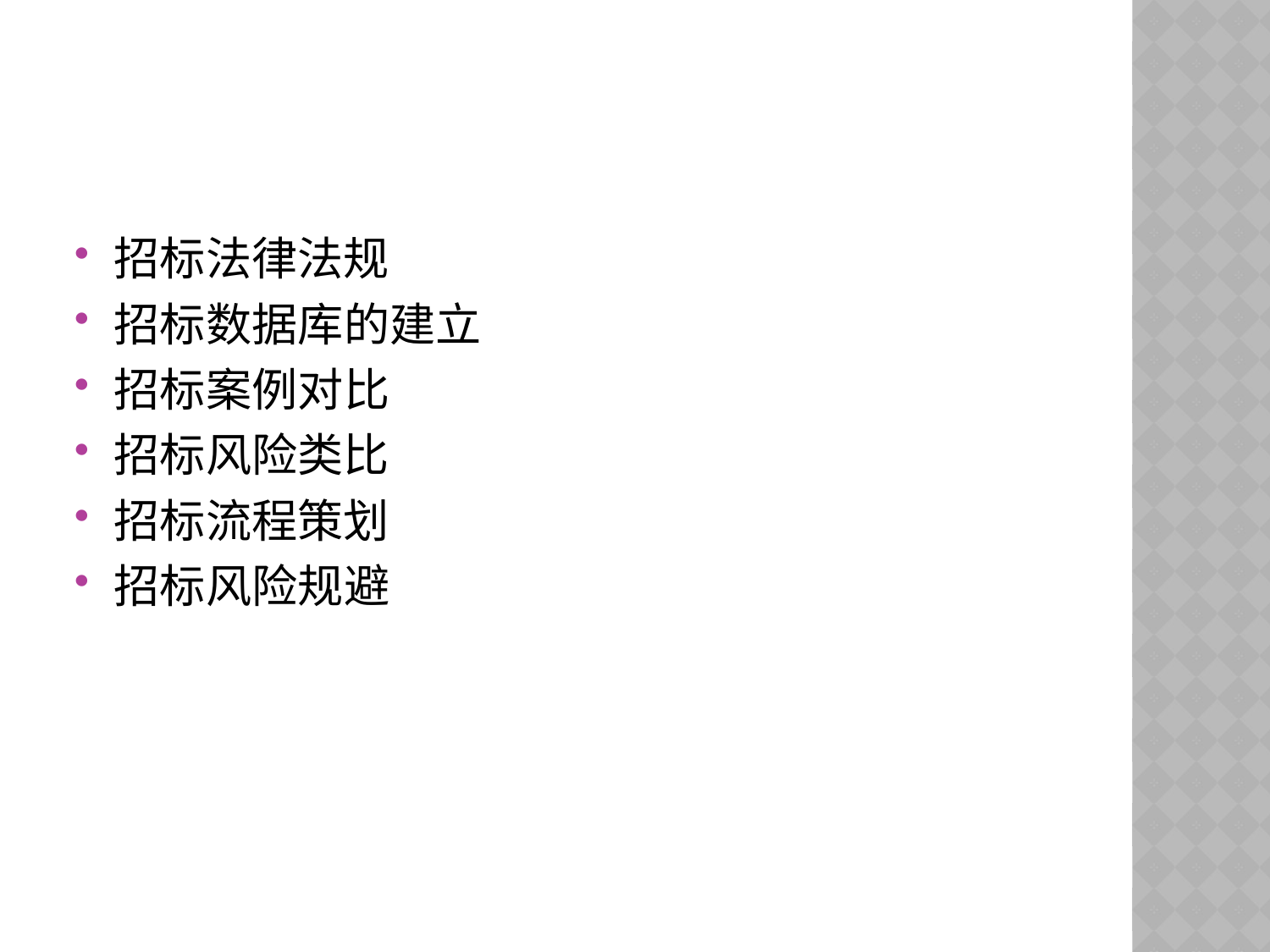

#
招标法律法规
招标数据库的建立
招标案例对比
招标风险类比
招标流程策划
招标风险规避